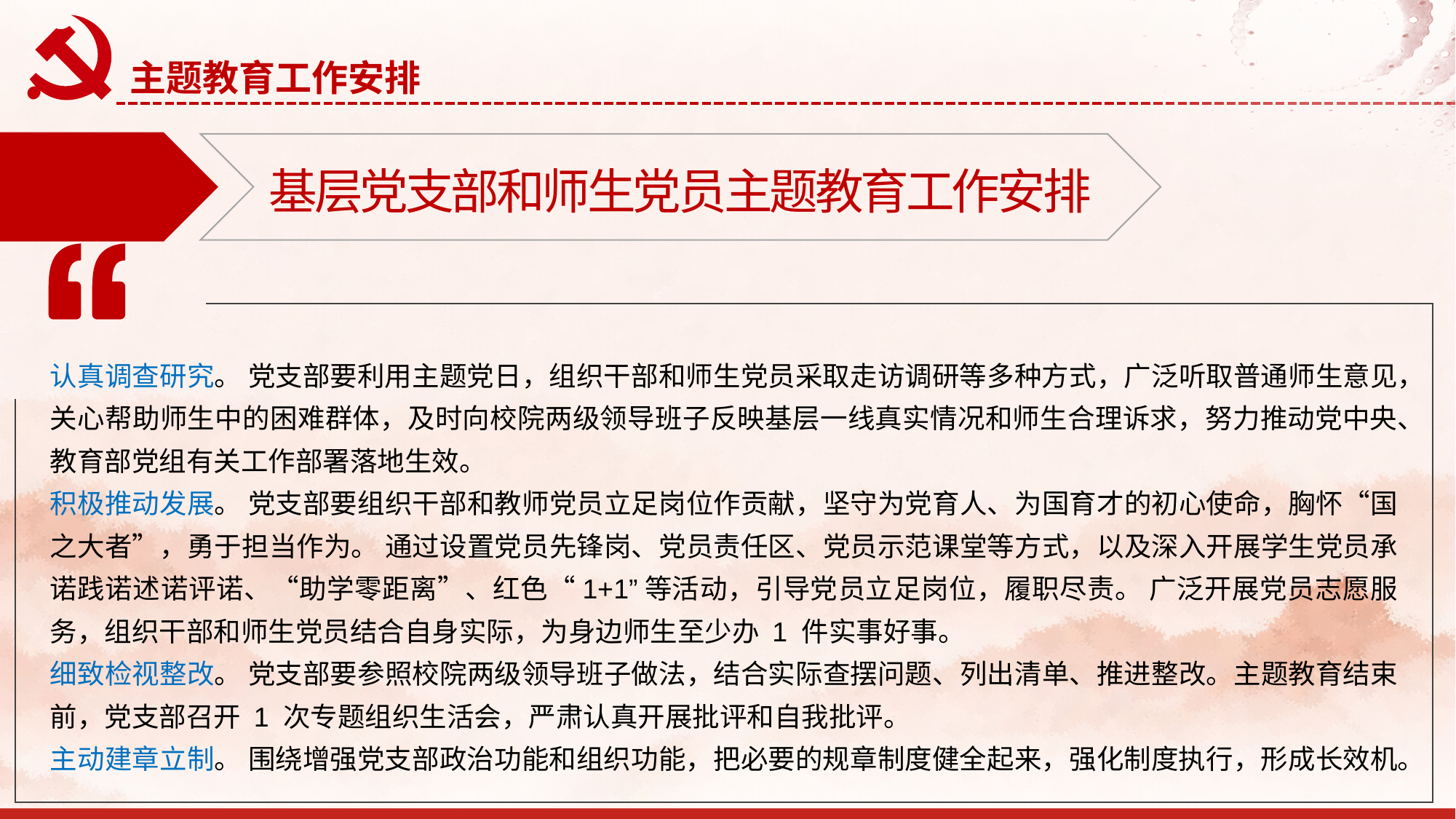

主题教育工作安排

基层党支部和师生党员主题教育工作安排

认真调查研究。 党支部要利用主题党日，组织干部和师生党员采取走访调研等多种方式，广泛听取普通师生意见，关心帮助师生中的困难群体，及时向校院两级领导班子反映基层一线真实情况和师生合理诉求，努力推动党中央、教育部党组有关工作部署落地生效。
积极推动发展。 党支部要组织干部和教师党员立足岗位作贡献，坚守为党育人、为国育才的初心使命，胸怀“国之大者”，勇于担当作为。 通过设置党员先锋岗、党员责任区、党员示范课堂等方式，以及深入开展学生党员承诺践诺述诺评诺、“助学零距离”、红色“1+1”等活动，引导党员立足岗位，履职尽责。 广泛开展党员志愿服务，组织干部和师生党员结合自身实际，为身边师生至少办 1 件实事好事。
细致检视整改。 党支部要参照校院两级领导班子做法，结合实际查摆问题、列出清单、推进整改。主题教育结束前，党支部召开 1 次专题组织生活会，严肃认真开展批评和自我批评。
主动建章立制。 围绕增强党支部政治功能和组织功能，把必要的规章制度健全起来，强化制度执行，形成长效机。